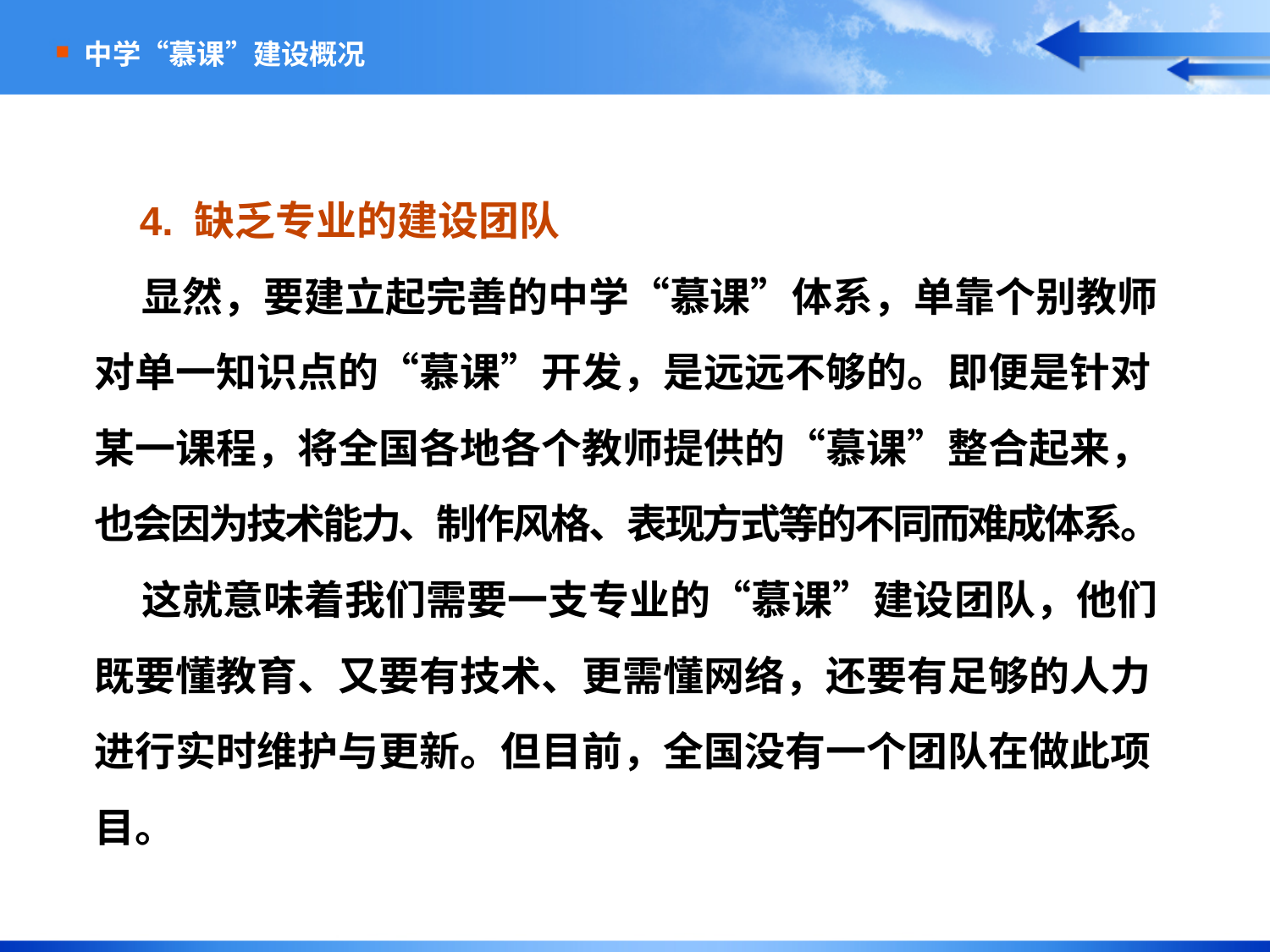

中学“慕课”建设概况
    4. 缺乏专业的建设团队
    显然，要建立起完善的中学“慕课”体系，单靠个别教师对单一知识点的“慕课”开发，是远远不够的。即便是针对某一课程，将全国各地各个教师提供的“慕课”整合起来，也会因为技术能力、制作风格、表现方式等的不同而难成体系。
    这就意味着我们需要一支专业的“慕课”建设团队，他们既要懂教育、又要有技术、更需懂网络，还要有足够的人力进行实时维护与更新。但目前，全国没有一个团队在做此项目。